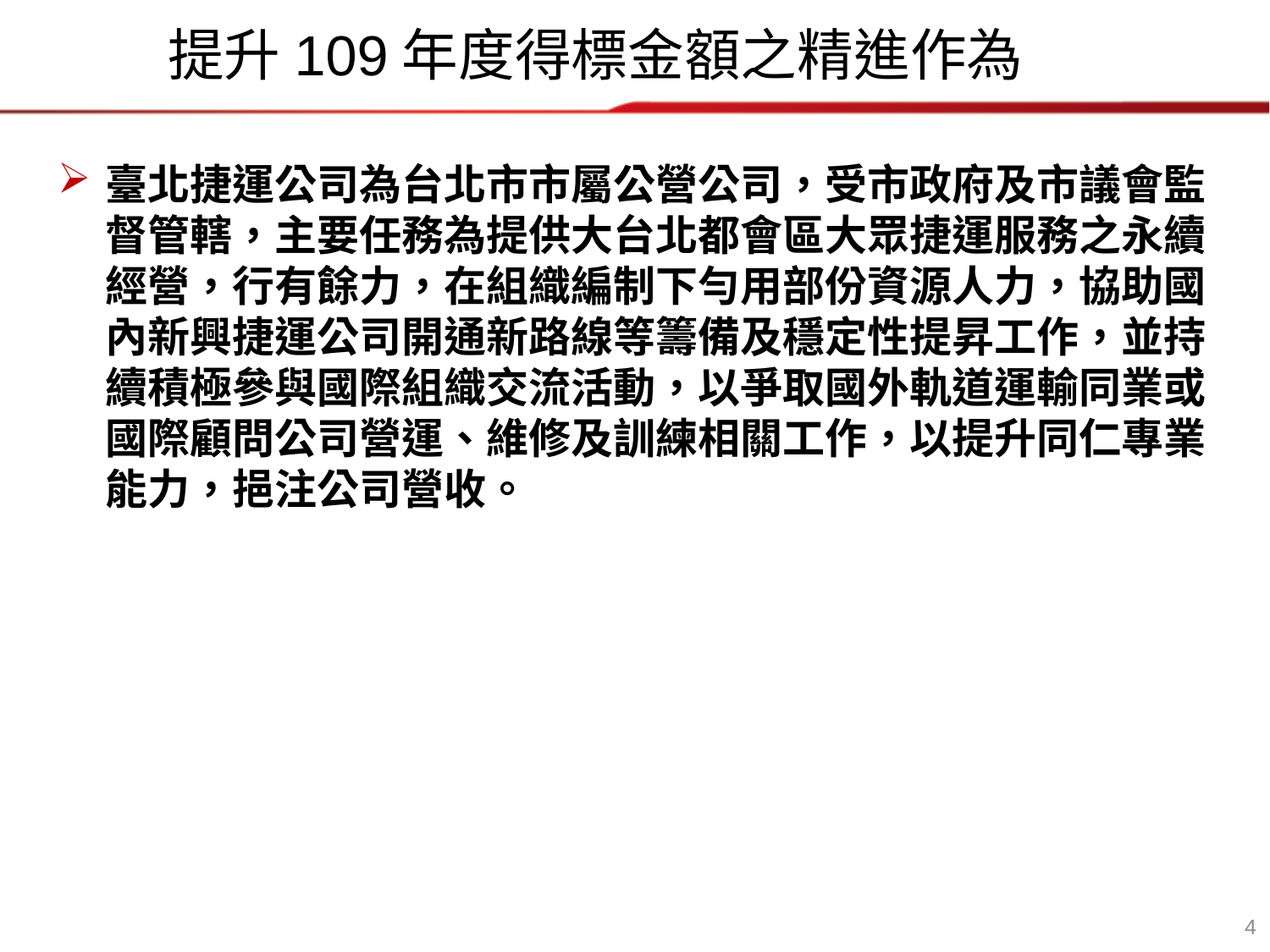

# 提升109年度得標金額之精進作為
臺北捷運公司為台北市市屬公營公司，受市政府及市議會監督管轄，主要任務為提供大台北都會區大眾捷運服務之永續經營，行有餘力，在組織編制下勻用部份資源人力，協助國內新興捷運公司開通新路線等籌備及穩定性提昇工作，並持續積極參與國際組織交流活動，以爭取國外軌道運輸同業或國際顧問公司營運、維修及訓練相關工作，以提升同仁專業能力，挹注公司營收。

4